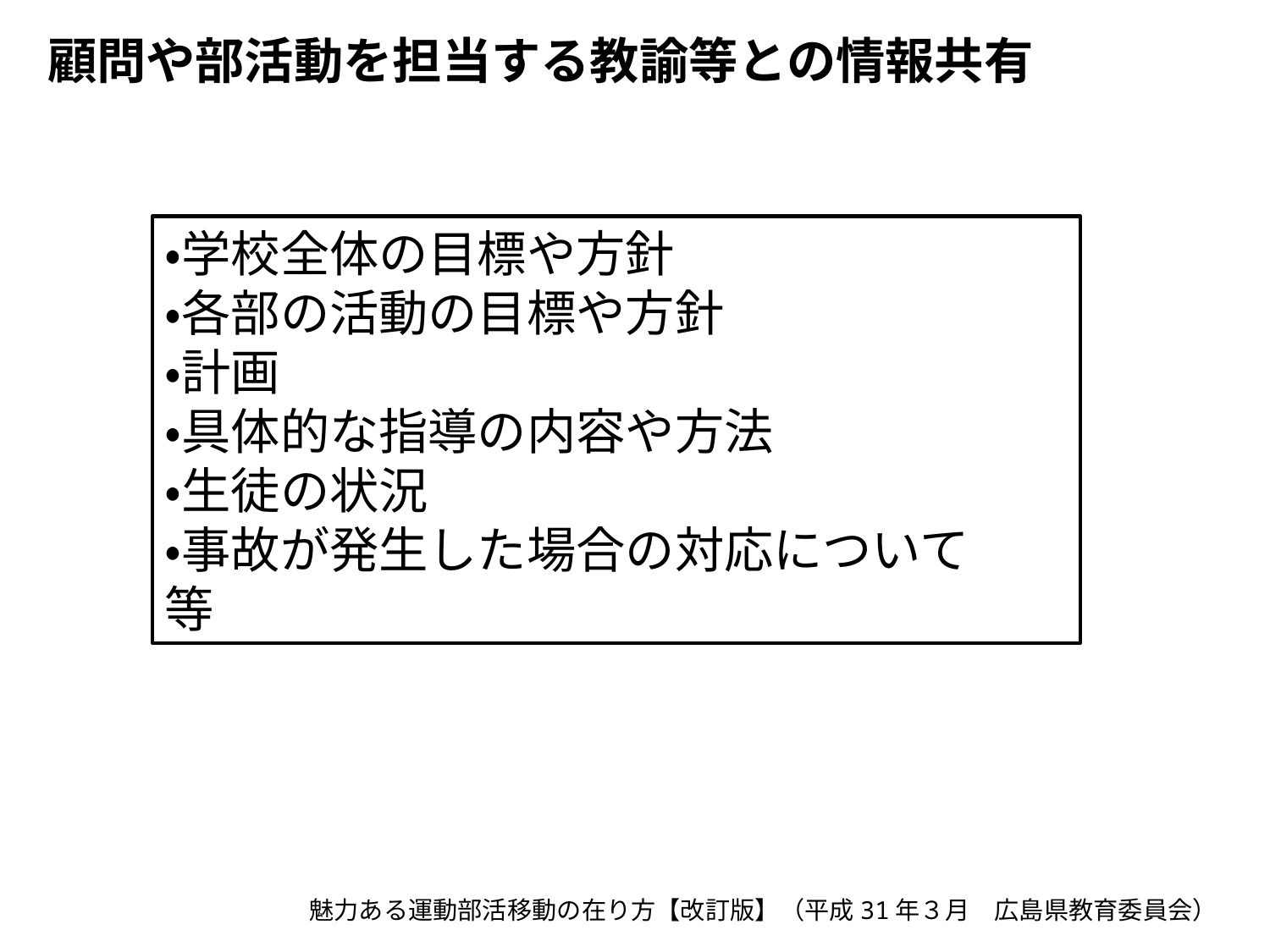

顧問や部活動を担当する教諭等との情報共有
・学校全体の目標や方針
・各部の活動の目標や方針
・計画
・具体的な指導の内容や方法
・生徒の状況
・事故が発生した場合の対応について　等
魅力ある運動部活移動の在り方【改訂版】（平成31年３月　広島県教育委員会）